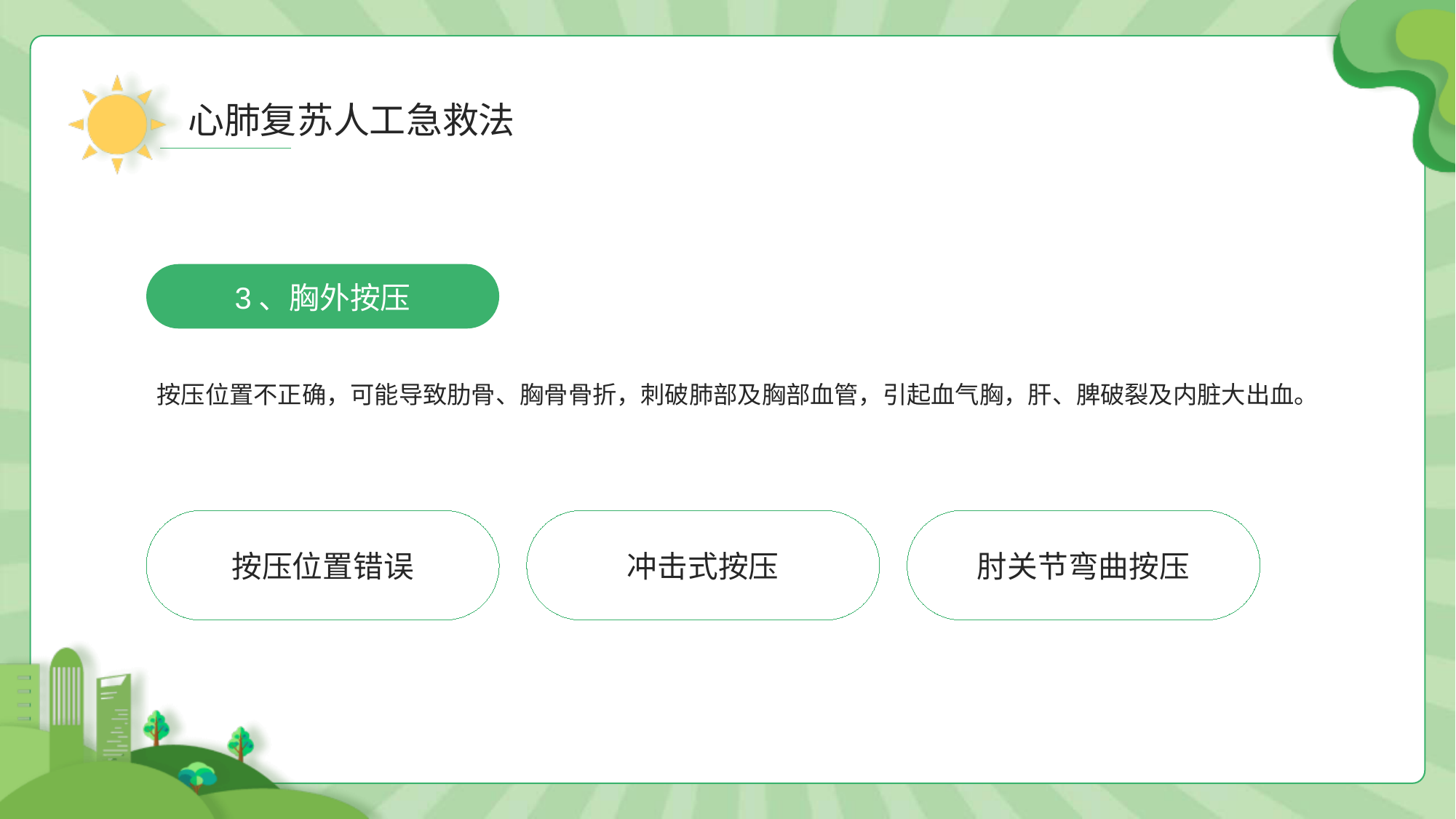

心肺复苏人工急救法
3、胸外按压
按压位置不正确，可能导致肋骨、胸骨骨折，刺破肺部及胸部血管，引起血气胸，肝、脾破裂及内脏大出血。
按压位置错误
冲击式按压
肘关节弯曲按压